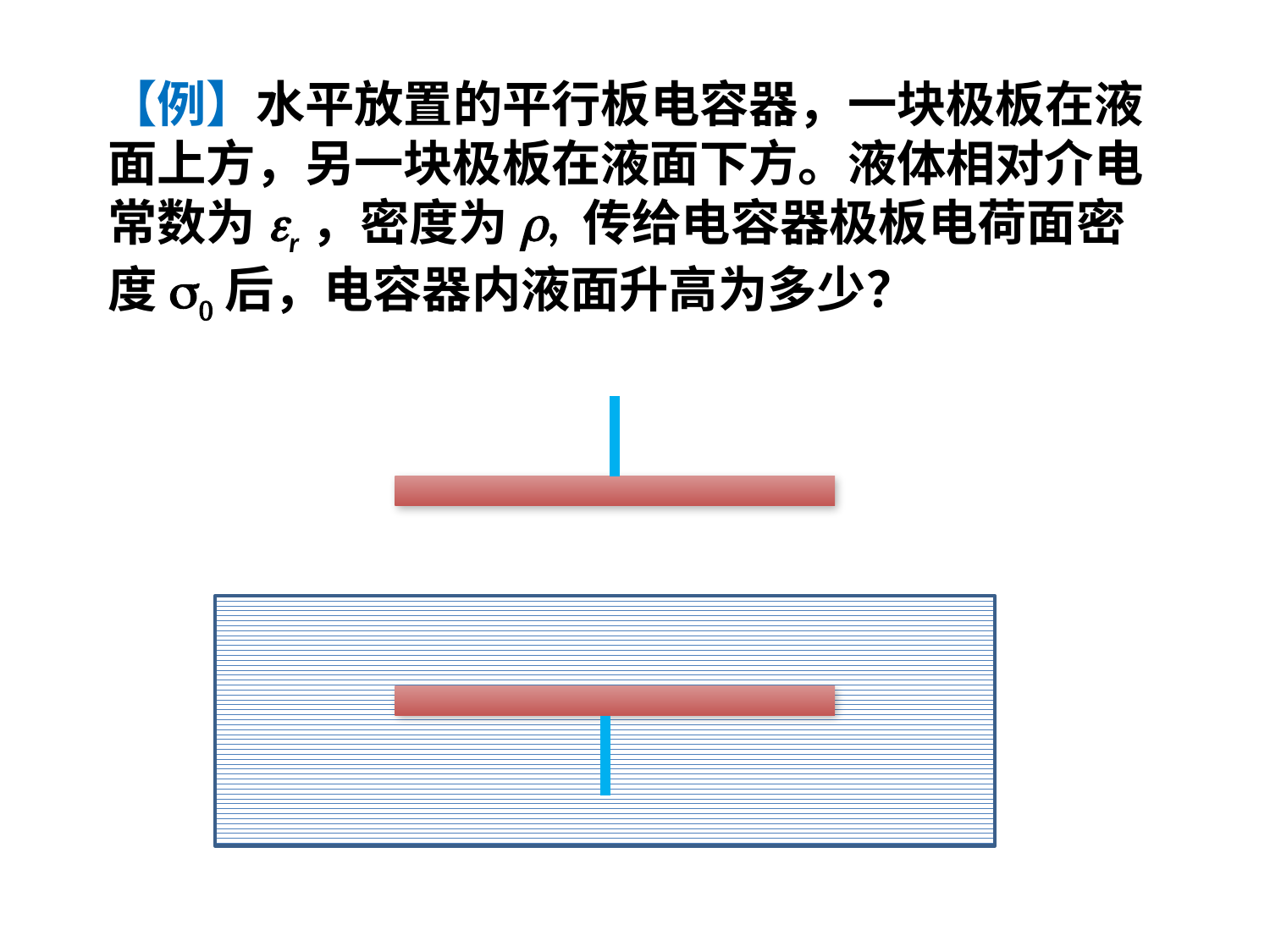

【例】水平放置的平行板电容器，一块极板在液面上方，另一块极板在液面下方。液体相对介电常数为εr，密度为ρ, 传给电容器极板电荷面密度σ0后，电容器内液面升高为多少？